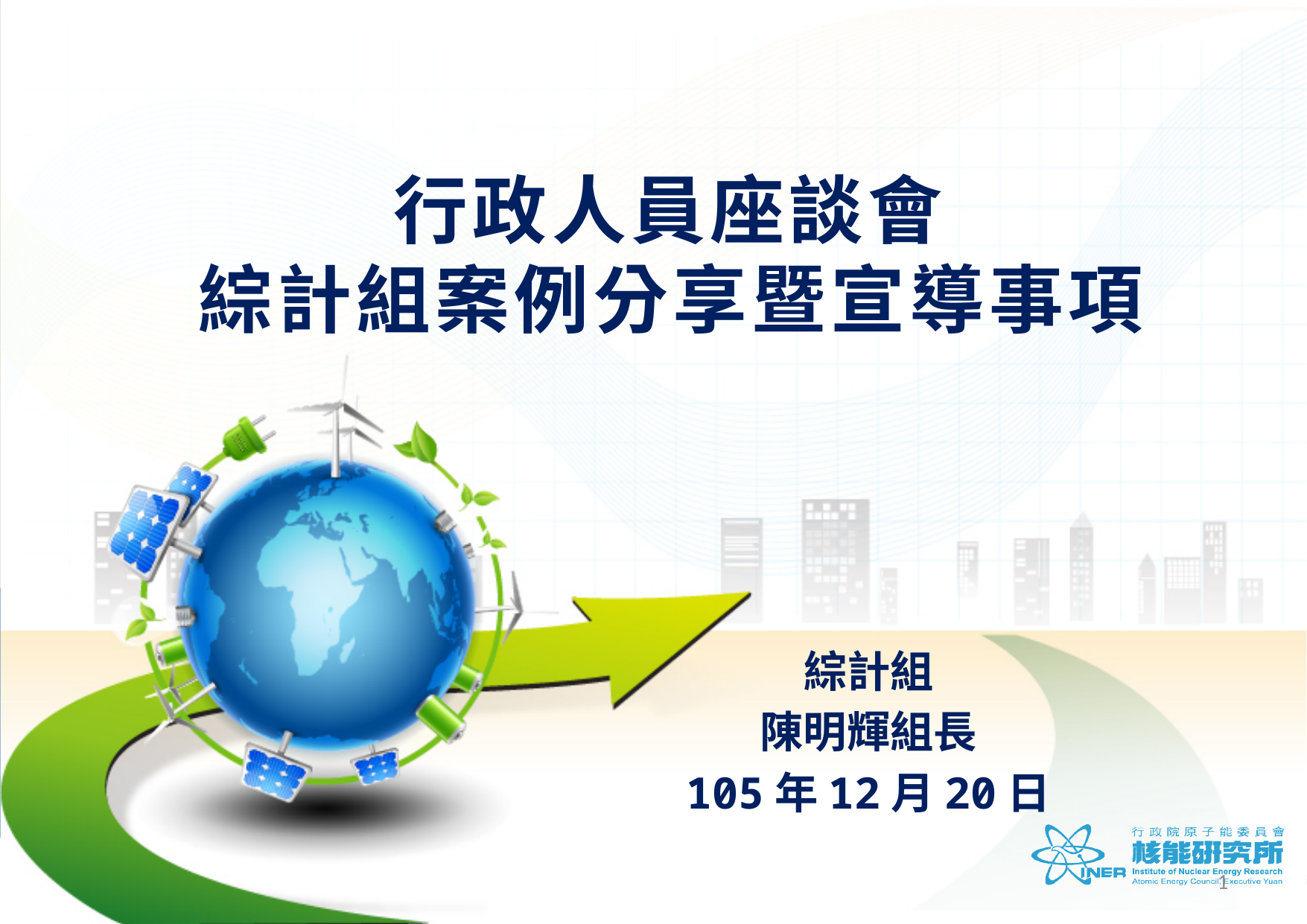

# 行政人員座談會 綜計組案例分享暨宣導事項
綜計組
陳明輝組長
105年12月20日
1